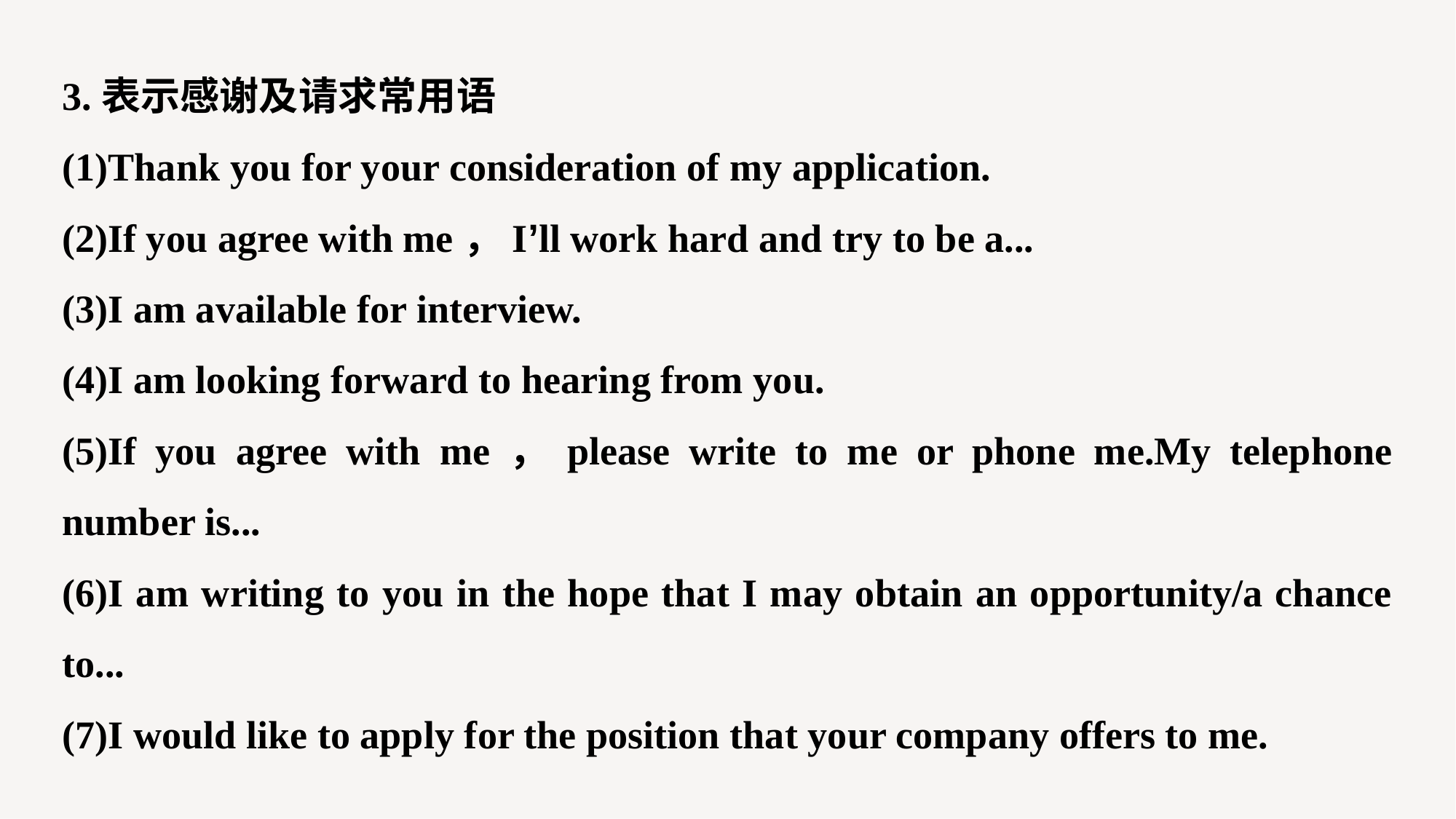

3.表示感谢及请求常用语
(1)Thank you for your consideration of my application.
(2)If you agree with me，I’ll work hard and try to be a...
(3)I am available for interview.
(4)I am looking forward to hearing from you.
(5)If you agree with me，please write to me or phone me.My telephone number is...
(6)I am writing to you in the hope that I may obtain an opportunity/a chance to...
(7)I would like to apply for the position that your company offers to me.